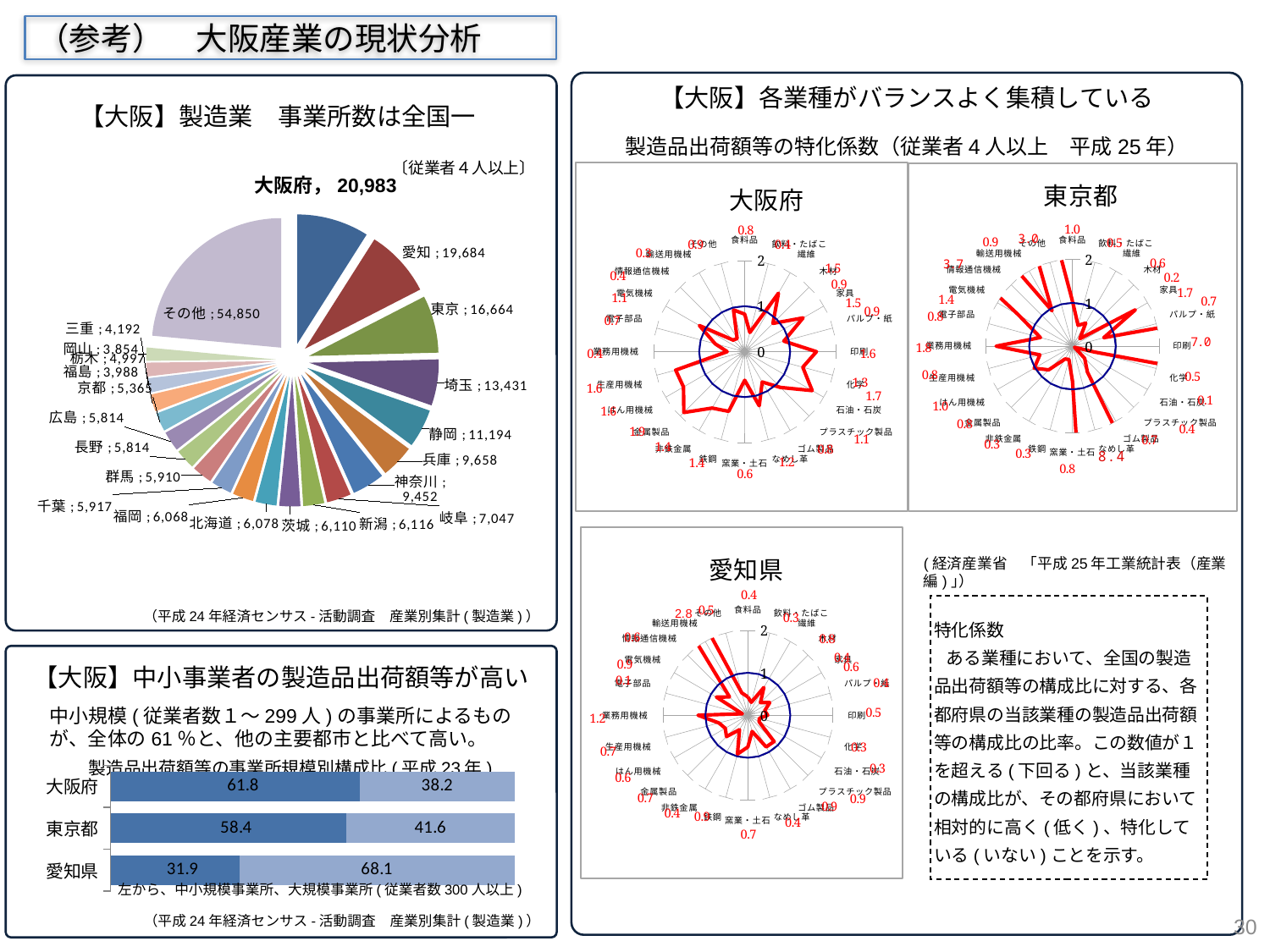

（参考）　大阪産業の現状分析
【大阪】各業種がバランスよく集積している

製造品出荷額等の特化係数（従業者4人以上　平成25年）

【大阪】製造業　事業所数は全国一

〔従業者４人以上〕

### Chart: 大阪府

| Category | 大阪府 |  |
|---|---|---|
| 食料品 | 0.8237517574012977 | 1.0 |
| 飲料・たばこ | 0.43612894720126905 | 1.0 |
| 繊維 | 1.4826662196483658 | 1.0 |
| 木材 | 0.877862316694607 | 1.0 |
| 家具 | 1.481478893076402 | 1.0 |
| パルプ・紙 | 0.8908395018581863 | 1.0 |
| 印刷 | 1.5770444411259235 | 1.0 |
| 化学 | 1.3217515051334612 | 1.0 |
| 石油・石炭 | 1.711972517116533 | 1.0 |
| プラスチック製品 | 1.1133426535963475 | 1.0 |
| ゴム製品 | 0.769729704199655 | 1.0 |
| なめし革 | 1.2324186614779804 | 1.0 |
| 窯業・土石 | 0.6284779050089382 | 1.0 |
| 鉄鋼 | 1.3580022649584027 | 1.0 |
| 非鉄金属 | 1.432468550984719 | 1.0 |
| 金属製品 | 1.890086537020687 | 1.0 |
| はん用機械 | 1.5526083045839616 | 1.0 |
| 生産用機械 | 1.5686933802785803 | 1.0 |
| 業務用機械 | 0.3842868456973181 | 1.0 |
| 電子部品 | 0.6708408770747614 | 1.0 |
| 電気機械 | 1.148907653031625 | 1.0 |
| 情報通信機械 | 0.3586800746636114 | 1.0 |
| 輸送用機械 | 0.33184774058465066 | 1.0 |
| その他 | 0.9487117904946489 | 1.0 |

### Chart: 東京都

| Category | 東京都 |  |
|---|---|---|
| 食料品 | 1.0358540810986523 | 1.0 |
| 飲料・たばこ | 0.49690165301838796 | 1.0 |
| 繊維 | 0.6146821104805227 | 1.0 |
| 木材 | 0.23924647859769818 | 1.0 |
| 家具 | 1.6780320057188043 | 1.0 |
| パルプ・紙 | 0.7485927439485275 | 1.0 |
| 印刷 | 6.9596910867875135 | 1.0 |
| 化学 | 0.5251816701200311 | 1.0 |
| 石油・石炭 | 0.054819085723452086 | 1.0 |
| プラスチック製品 | 0.3986367584329024 | 1.0 |
| ゴム製品 | 0.6904538735148199 | 1.0 |
| なめし革 | 8.434134182456276 | 1.0 |
| 窯業・土石 | 0.8105132599930187 | 1.0 |
| 鉄鋼 | 0.31854434421934147 | 1.0 |
| 非鉄金属 | 0.34370723302572426 | 1.0 |
| 金属製品 | 0.7755699126796608 | 1.0 |
| はん用機械 | 1.0202787521192016 | 1.0 |
| 生産用機械 | 0.7797128335436215 | 1.0 |
| 業務用機械 | 1.7623690169952795 | 1.0 |
| 電子部品 | 0.7656812065545582 | 1.0 |
| 電気機械 | 1.4340797283426083 | 1.0 |
| 情報通信機械 | 3.6771604855261817 | 1.0 |
| 輸送用機械 | 0.9417332007654521 | 1.0 |
| その他 | 3.044024596738375 | 1.0 |

### Chart

| Category |  |
|---|---|
| 大阪府 | 20983.0 |
| 愛知 | 19684.0 |
| 東京 | 16664.0 |
| 埼玉 | 13431.0 |
| 静岡 | 11194.0 |
| 兵庫 | 9658.0 |
| 神奈川 | 9452.0 |
| 岐阜 | 7047.0 |
| 新潟 | 6116.0 |
| 茨城 | 6110.0 |
| 北海道 | 6078.0 |
| 福岡 | 6068.0 |
| 千葉 | 5917.0 |
| 群馬 | 5910.0 |
| 長野 | 5814.0 |
| 広島 | 5814.0 |
| 京都 | 5365.0 |
| 栃木 | 4997.0 |
| 三重 | 4192.0 |
| 福島 | 3988.0 |
| 岡山 | 3854.0 |
| その他 | 54850.0 |
大阪府，20,983

### Chart: 愛知県

| Category | 愛知県 |  |
|---|---|---|
| 食料品 | 0.43115663721984515 | 1.0 |
| 飲料・たばこ | 0.31528963372300206 | 1.0 |
| 繊維 | 0.753791528717557 | 1.0 |
| 木材 | 0.4206648107579049 | 1.0 |
| 家具 | 0.5956773687943047 | 1.0 |
| パルプ・紙 | 0.4108372670625076 | 1.0 |
| 印刷 | 0.46677767604306747 | 1.0 |
| 化学 | 0.2802809062336625 | 1.0 |
| 石油・石炭 | 0.30590117348564316 | 1.0 |
| プラスチック製品 | 0.8743174073992044 | 1.0 |
| ゴム製品 | 0.8615723296797317 | 1.0 |
| なめし革 | 0.39405995705615443 | 1.0 |
| 窯業・土石 | 0.7462085844079942 | 1.0 |
| 鉄鋼 | 0.9465959735007176 | 1.0 |
| 非鉄金属 | 0.39254111829591176 | 1.0 |
| 金属製品 | 0.7090077249321324 | 1.0 |
| はん用機械 | 0.6127202222420581 | 1.0 |
| 生産用機械 | 0.7039712810647296 | 1.0 |
| 業務用機械 | 1.1726302059976408 | 1.0 |
| 電子部品 | 0.13158753825364108 | 1.0 |
| 電気機械 | 0.8524144876809227 | 1.0 |
| 情報通信機械 | 0.6091814819804631 | 1.0 |
| 輸送用機械 | 2.75901208562355 | 1.0 |
| その他 | 0.5452115309291046 | 1.0 |
(経済産業省　「平成25年工業統計表（産業編)｣）
特化係数
  ある業種において、全国の製造品出荷額等の構成比に対する、各都府県の当該業種の製造品出荷額等の構成比の比率。この数値が１を超える(下回る)と、当該業種の構成比が、その都府県において相対的に高く(低く)、特化している(いない)ことを示す。
（平成24年経済センサス-活動調査　産業別集計(製造業)）

【大阪】中小事業者の製造品出荷額等が高い

中小規模(従業者数１～299人)の事業所によるものが、全体の61％と、他の主要都市と比べて高い。

製造品出荷額等の事業所規模別構成比(平成23年)

### Chart

| Category | 中小規模事業所 | 大規模事業所（従業者数300人以上） |
|---|---|---|
| 愛知県 | 31.9 | 68.1 |
| 東京都 | 58.4 | 41.6 |
| 大阪府 | 61.8 | 38.2 |
左から、中小規模事業所、大規模事業所(従業者数300人以上)
30
（平成24年経済センサス-活動調査　産業別集計(製造業)）